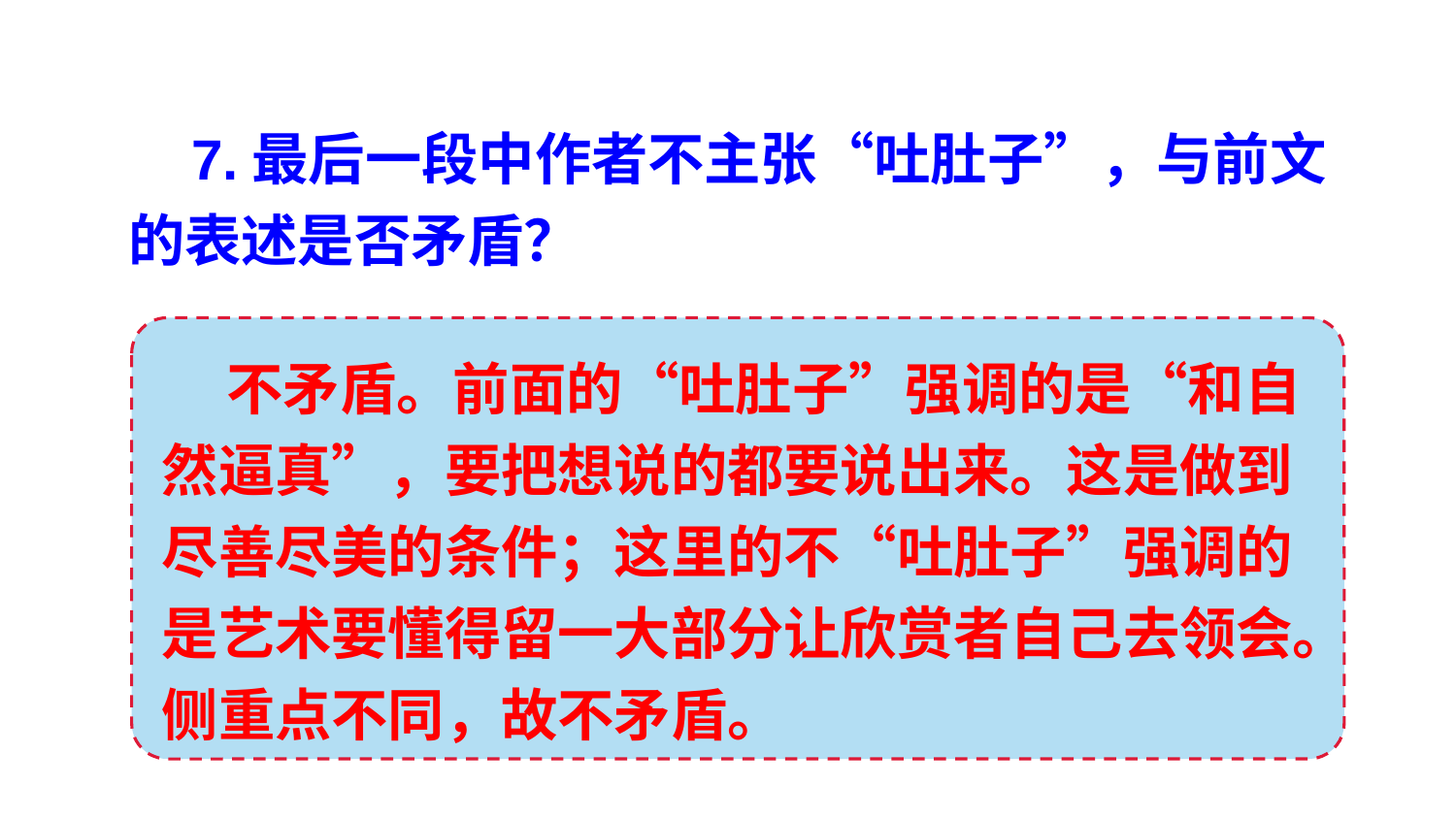

7.最后一段中作者不主张“吐肚子”，与前文的表述是否矛盾？

    不矛盾。前面的“吐肚子”强调的是“和自然逼真”，要把想说的都要说出来。这是做到尽善尽美的条件；这里的不“吐肚子”强调的是艺术要懂得留一大部分让欣赏者自己去领会。侧重点不同，故不矛盾。